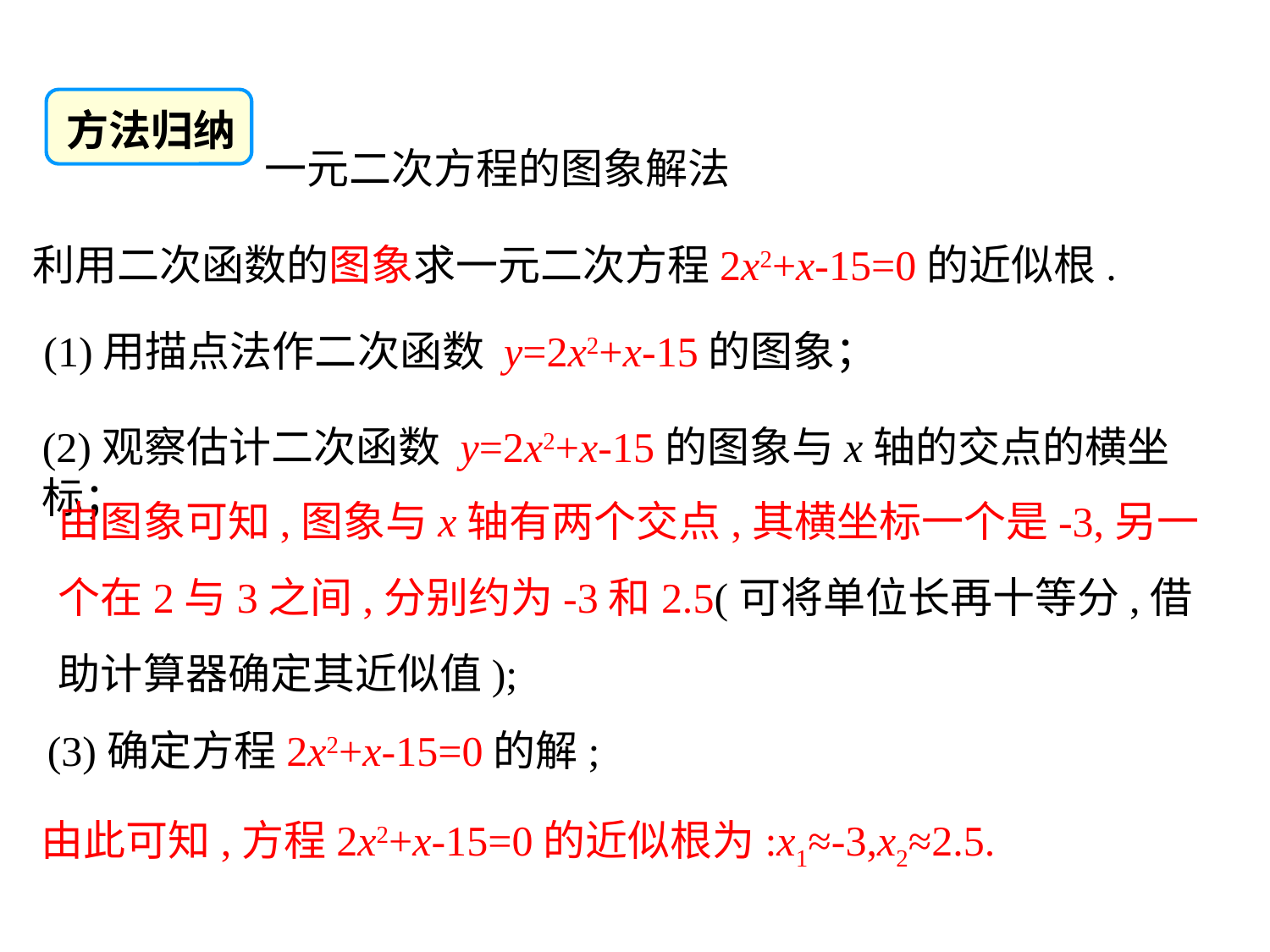

方法归纳
一元二次方程的图象解法
利用二次函数的图象求一元二次方程2x2+x-15=0的近似根.
(1)用描点法作二次函数 y=2x2+x-15的图象；
(2)观察估计二次函数 y=2x2+x-15的图象与x轴的交点的横坐标；
由图象可知,图象与x轴有两个交点,其横坐标一个是-3,另一个在2与3之间,分别约为-3和2.5(可将单位长再十等分,借助计算器确定其近似值);
(3)确定方程2x2+x-15=0的解;
由此可知,方程2x2+x-15=0的近似根为:x1≈-3,x2≈2.5.